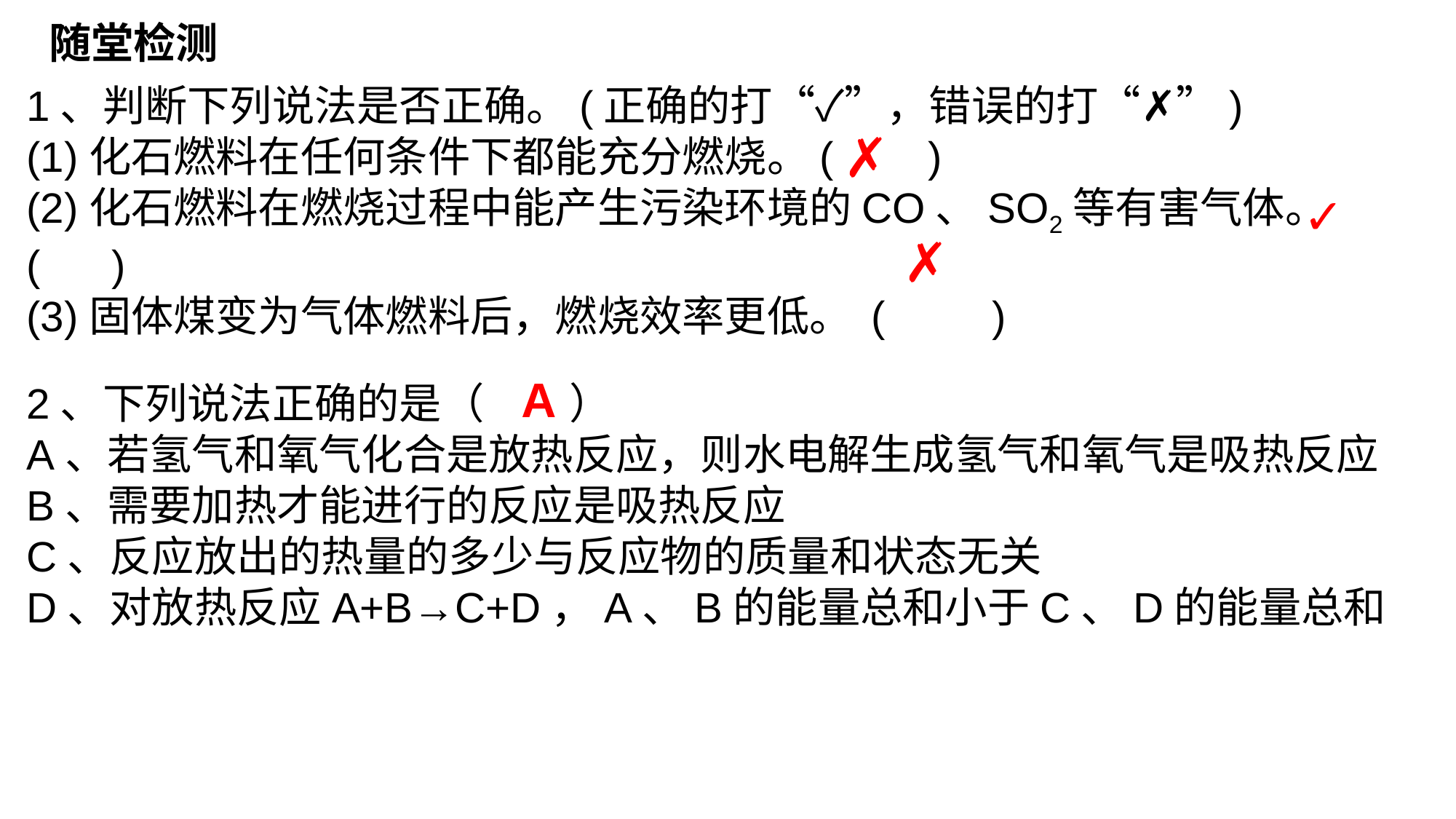

随堂检测
1、判断下列说法是否正确。(正确的打“✓”，错误的打“✗”)
(1)化石燃料在任何条件下都能充分燃烧。(        )
(2)化石燃料在燃烧过程中能产生污染环境的CO、SO2等有害气体。(      )
(3)固体煤变为气体燃料后，燃烧效率更低。 (         )
✗
✓
✗
A
2、下列说法正确的是（         ）
A、若氢气和氧气化合是放热反应，则水电解生成氢气和氧气是吸热反应
B、需要加热才能进行的反应是吸热反应
C、反应放出的热量的多少与反应物的质量和状态无关
D、对放热反应A+B→C+D，A、B的能量总和小于C、D的能量总和